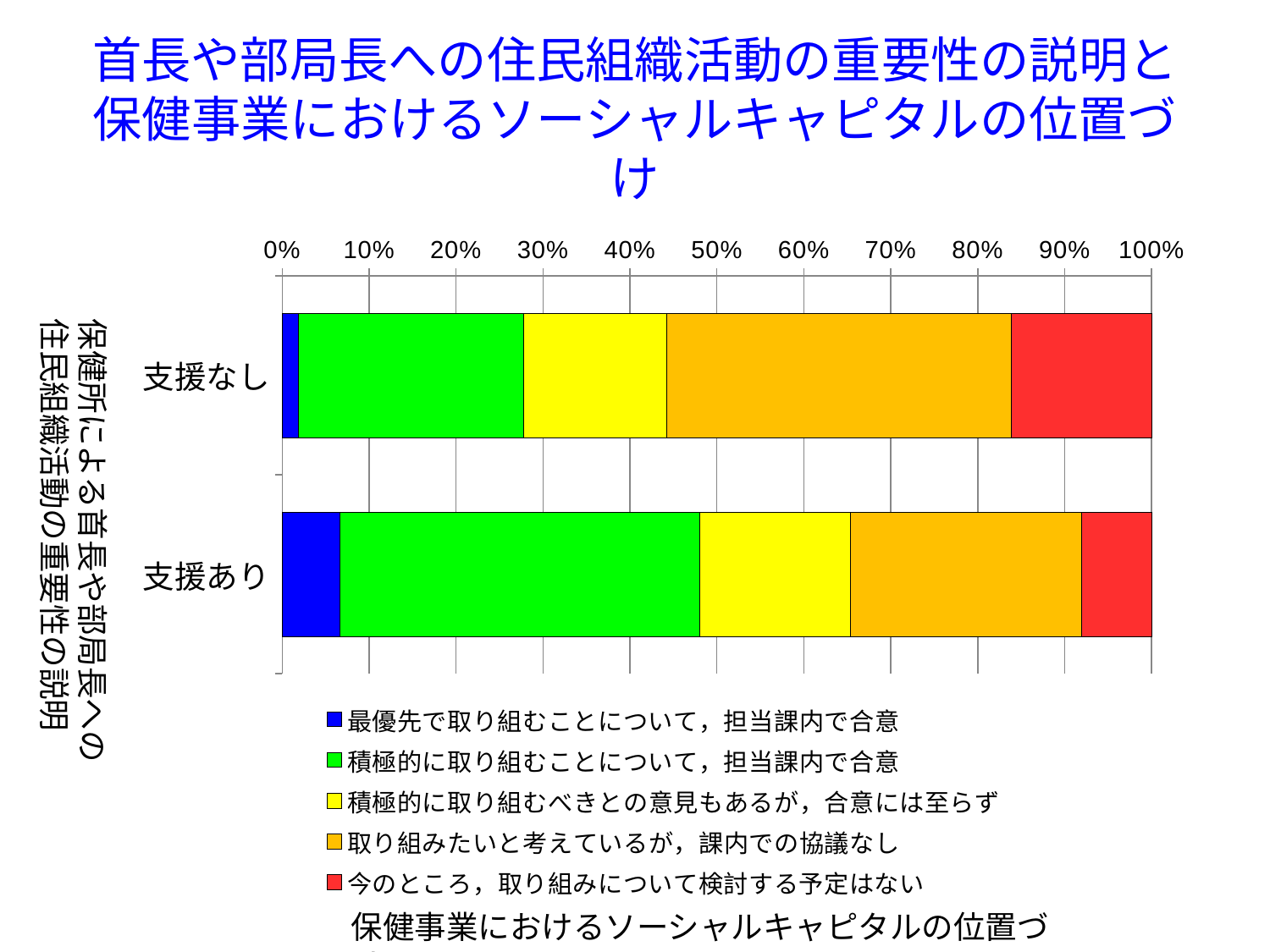

# 首長や部局長への住民組織活動の重要性の説明と 保健事業におけるソーシャルキャピタルの位置づけ

### Chart

| Category | 最優先で取り組むことについて，担当課内で合意 | 積極的に取り組むことについて，担当課内で合意 | 積極的に取り組むべきとの意見もあるが，合意には至らず | 取り組みたいと考えているが，課内での協議なし | 今のところ，取り組みについて検討する予定はない |
|---|---|---|---|---|---|
| 支援なし | 15.0 | 205.0 | 131.0 | 314.0 | 128.0 |
| 支援あり | 5.0 | 31.0 | 13.0 | 20.0 | 6.0 |
保健所による首長や部局長への
住民組織活動の重要性の説明
保健事業におけるソーシャルキャピタルの位置づけ